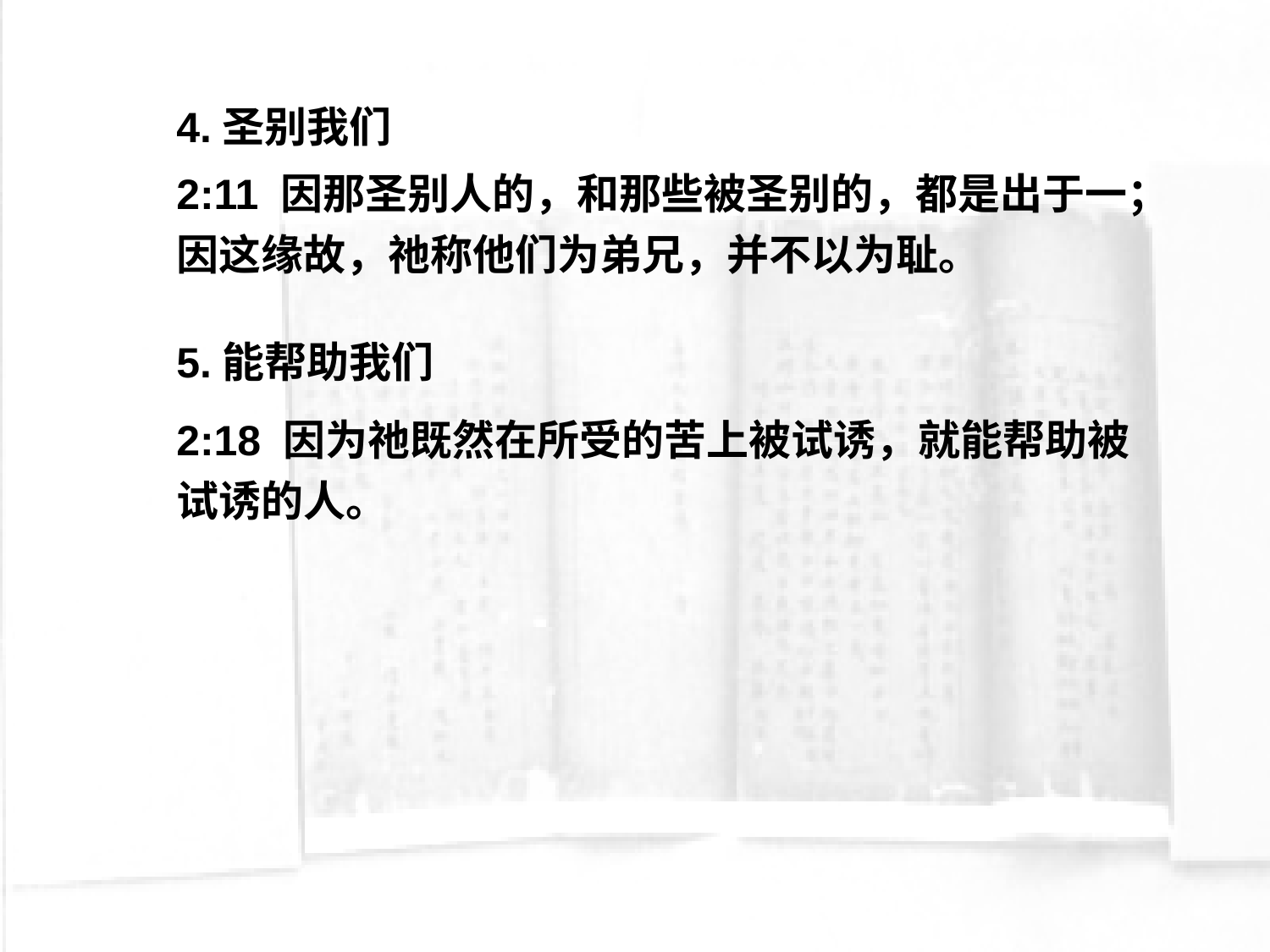

4.圣别我们
2:11 因那圣别人的，和那些被圣别的，都是出于一；因这缘故，祂称他们为弟兄，并不以为耻。
5.能帮助我们
2:18 因为祂既然在所受的苦上被试诱，就能帮助被试诱的人。